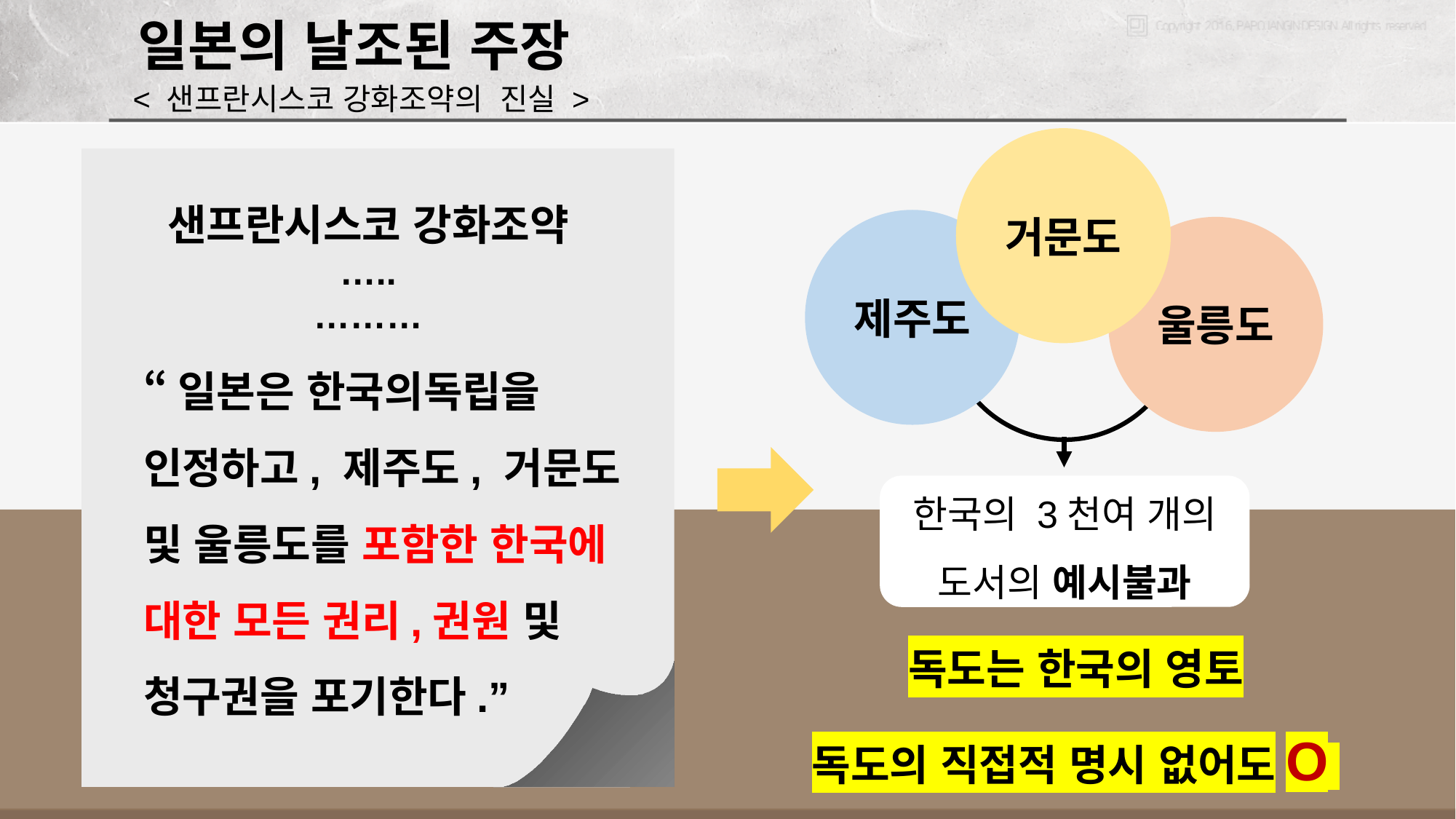

일본의 날조된 주장
< 샌프란시스코 강화조약의  진실 >

거문도
제주도
울릉도

샌프란시스코 강화조약
…..
………
“일본은 한국의독립을 인정하고, 제주도, 거문도 및 울릉도를 포함한 한국에 대한 모든 권리,권원 및 청구권을 포기한다.”

한국의 3천여 개의 도서의 예시불과

독도는 한국의 영토
독도의 직접적 명시 없어도O